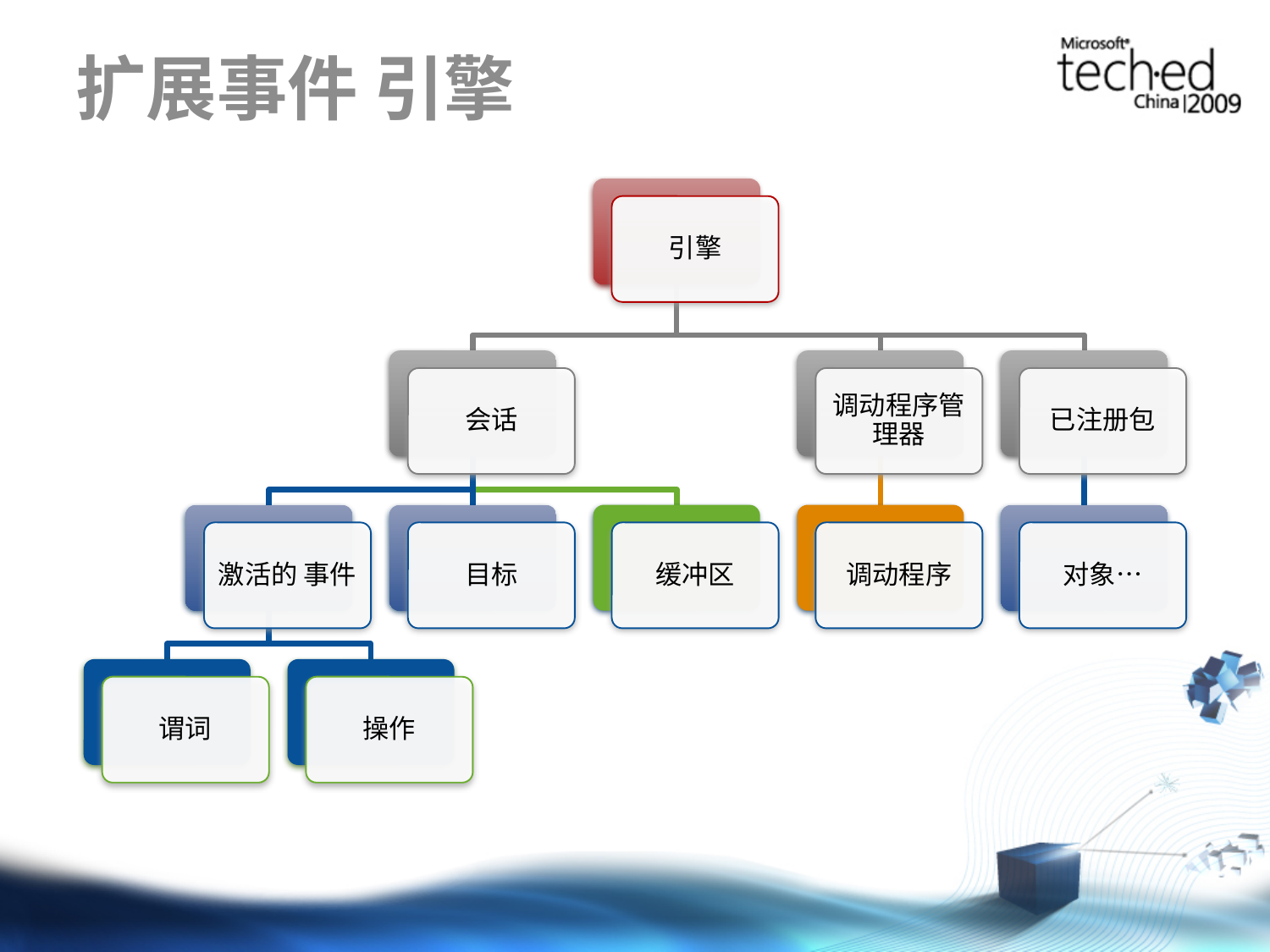

# 扩展事件 引擎
引擎
会话
激活的 事件
谓词
操作
目标
缓冲区
调动程序管理器
调动程序
已注册包
对象…